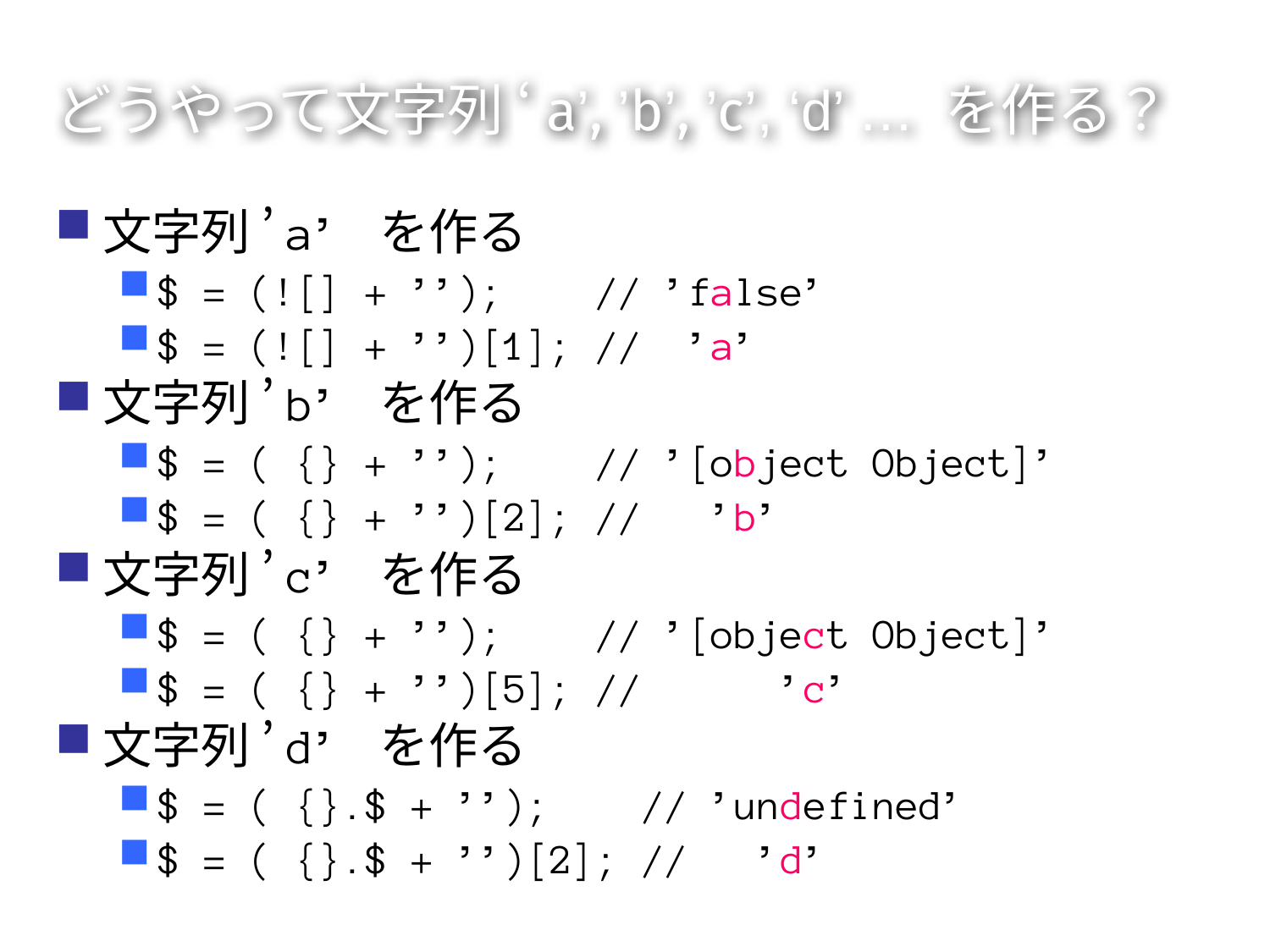

# どうやって文字列 ‘a’, ’b’, ’c’, ‘d’ … を作る？
文字列 ’a’ を作る
$ = (![] + ’’);    // ’false’
$ = (![] + ’’)[1]; //  ’a’
文字列 ’b’ を作る
$ = ( {} + ’’);    // ’[object Object]’
$ = ( {} + ’’)[2]; //   ’b’
文字列 ’c’ を作る
$ = ( {} + ’’);    // ’[object Object]’
$ = ( {} + ’’)[5]; //      ’c’
文字列 ’d’ を作る
$ = ( {}.$ + ’’);    // ’undefined’
$ = ( {}.$ + ’’)[2]; //   ’d’